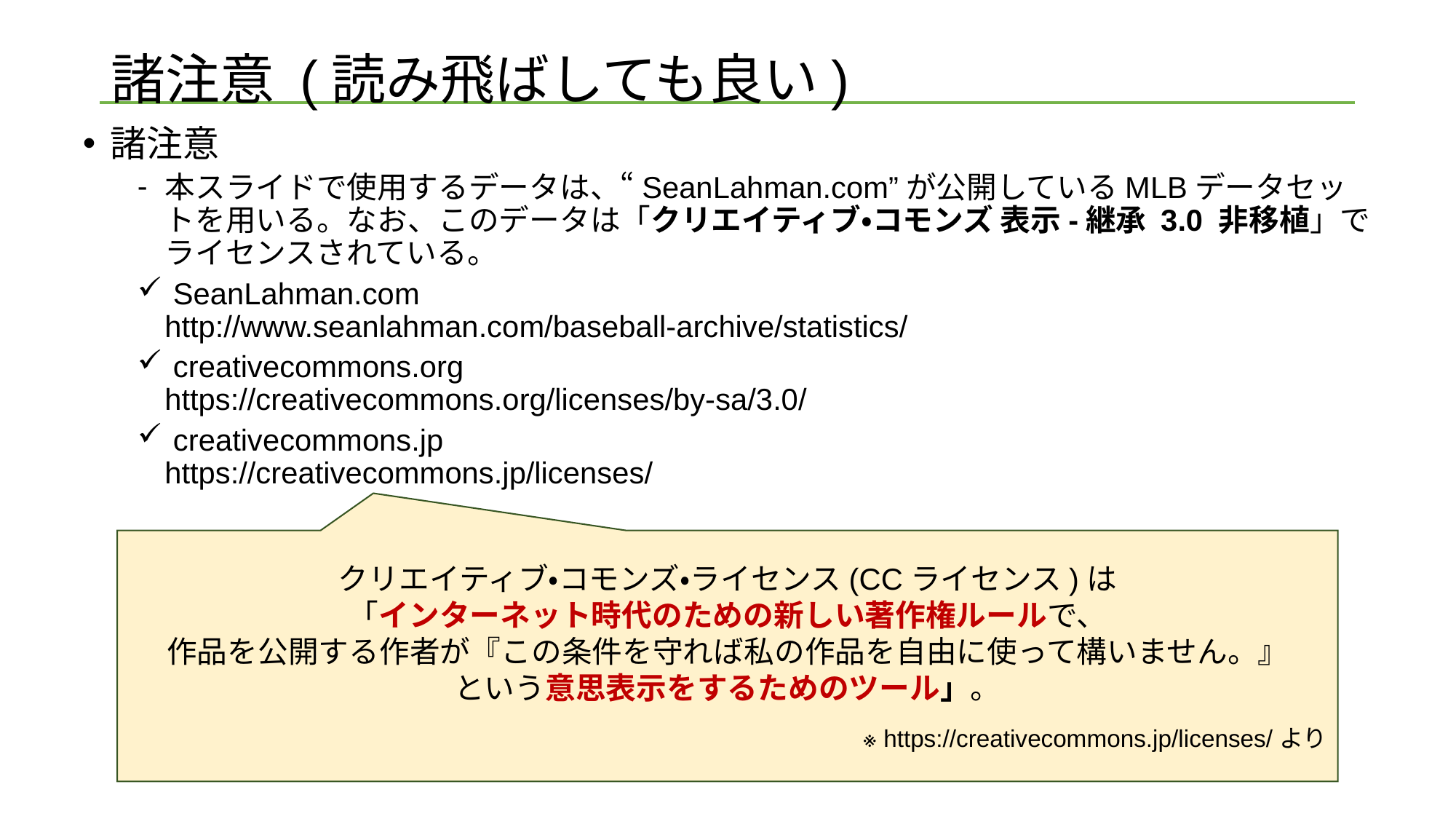

# 諸注意 (読み飛ばしても良い)
諸注意
本スライドで使用するデータは、“SeanLahman.com”が公開しているMLBデータセットを用いる。なお、このデータは「クリエイティブ・コモンズ 表示-継承 3.0 非移植」で
ライセンスされている。
 SeanLahman.com
http://www.seanlahman.com/baseball-archive/statistics/
 creativecommons.org
https://creativecommons.org/licenses/by-sa/3.0/
 creativecommons.jp
https://creativecommons.jp/licenses/
クリエイティブ・コモンズ・ライセンス(CCライセンス)は
「インターネット時代のための新しい著作権ルールで、
作品を公開する作者が『この条件を守れば私の作品を自由に使って構いません。』
という意思表示をするためのツール」。
※ https://creativecommons.jp/licenses/より